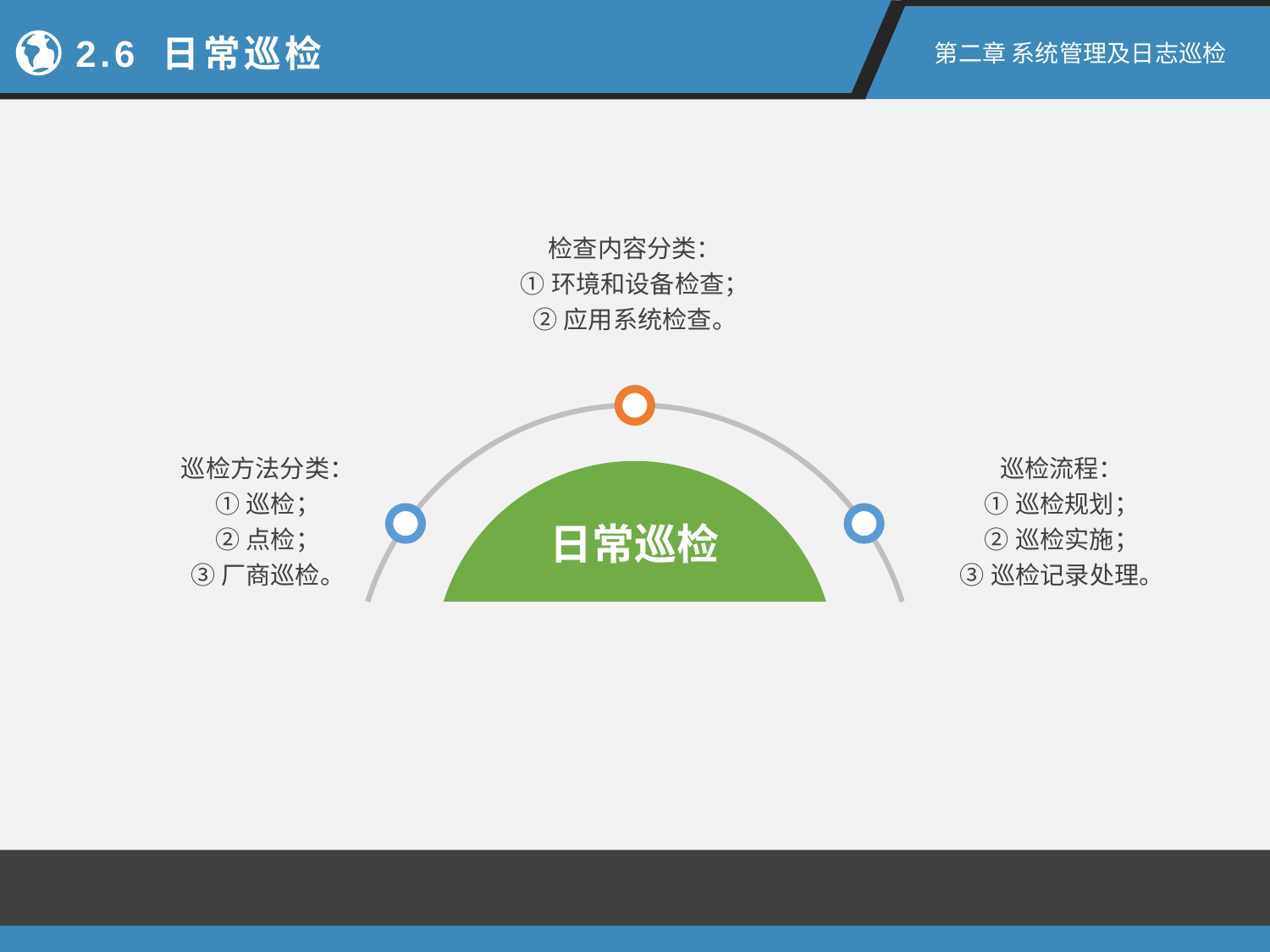

2.6 日常巡检

第二章 系统管理及日志巡检
检查内容分类：
①环境和设备检查；
②应用系统检查。

巡检方法分类：
①巡检；
②点检；
③厂商巡检。
巡检流程：
①巡检规划；
②巡检实施；
③巡检记录处理。
日常巡检